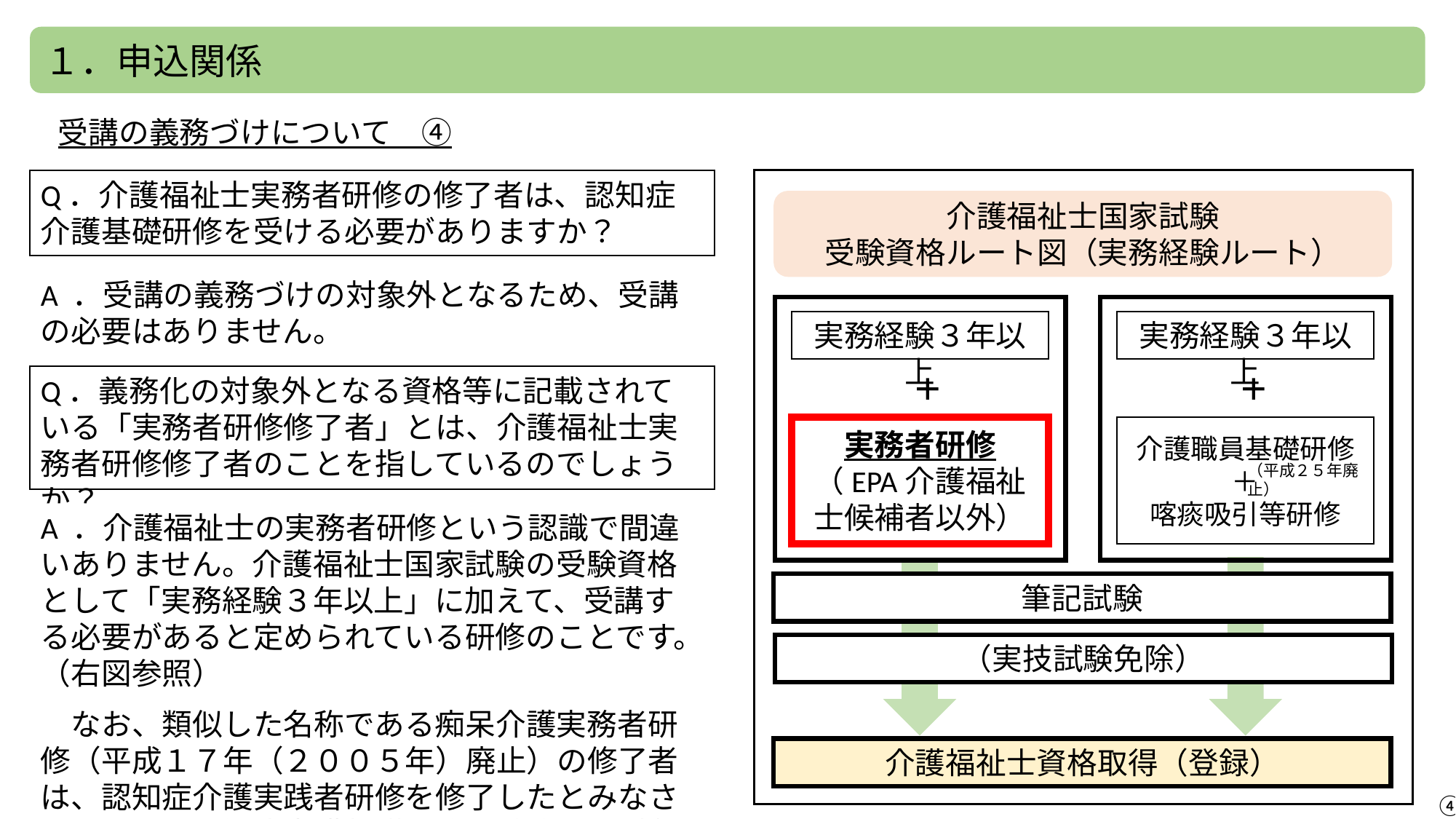

１．申込関係
受講の義務づけについて　④

Q．介護福祉士実務者研修の修了者は、認知症介護基礎研修を受ける必要がありますか？

介護福祉士国家試験
受験資格ルート図（実務経験ルート）
A ．受講の義務づけの対象外となるため、受講の必要はありません。

実務経験３年以上
実務経験３年以上
Q．義務化の対象外となる資格等に記載されている「実務者研修修了者」とは、介護福祉士実務者研修修了者のことを指しているのでしょうか？

＋
＋
実務者研修
（EPA介護福祉士候補者以外）
介護職員基礎研修
＋
喀痰吸引等研修
（平成２５年廃止）
A ．介護福祉士の実務者研修という認識で間違いありません。介護福祉士国家試験の受験資格として「実務経験３年以上」に加えて、受講する必要があると定められている研修のことです。（右図参照）

　なお、類似した名称である痴呆介護実務者研修（平成１７年（２００５年）廃止）の修了者は、認知症介護実践者研修を修了したとみなされるため、認知症介護基礎研修の義務づけ対象外となります。

筆記試験
（実技試験免除）
介護福祉士資格取得（登録）
④